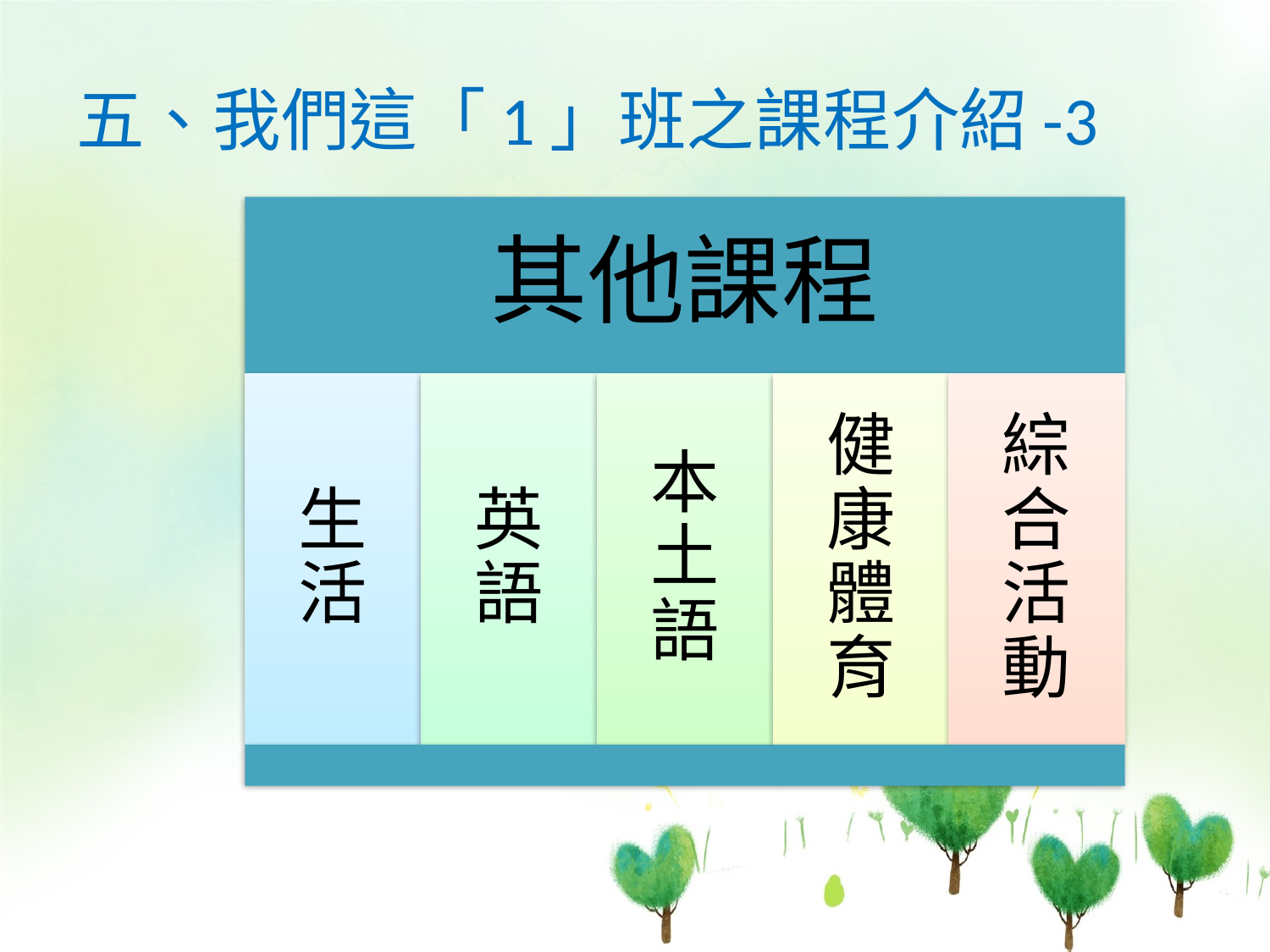

# 五、我們這「1」班之課程介紹-3
其他課程
生活
英語
本土語
健康體育
綜合活動